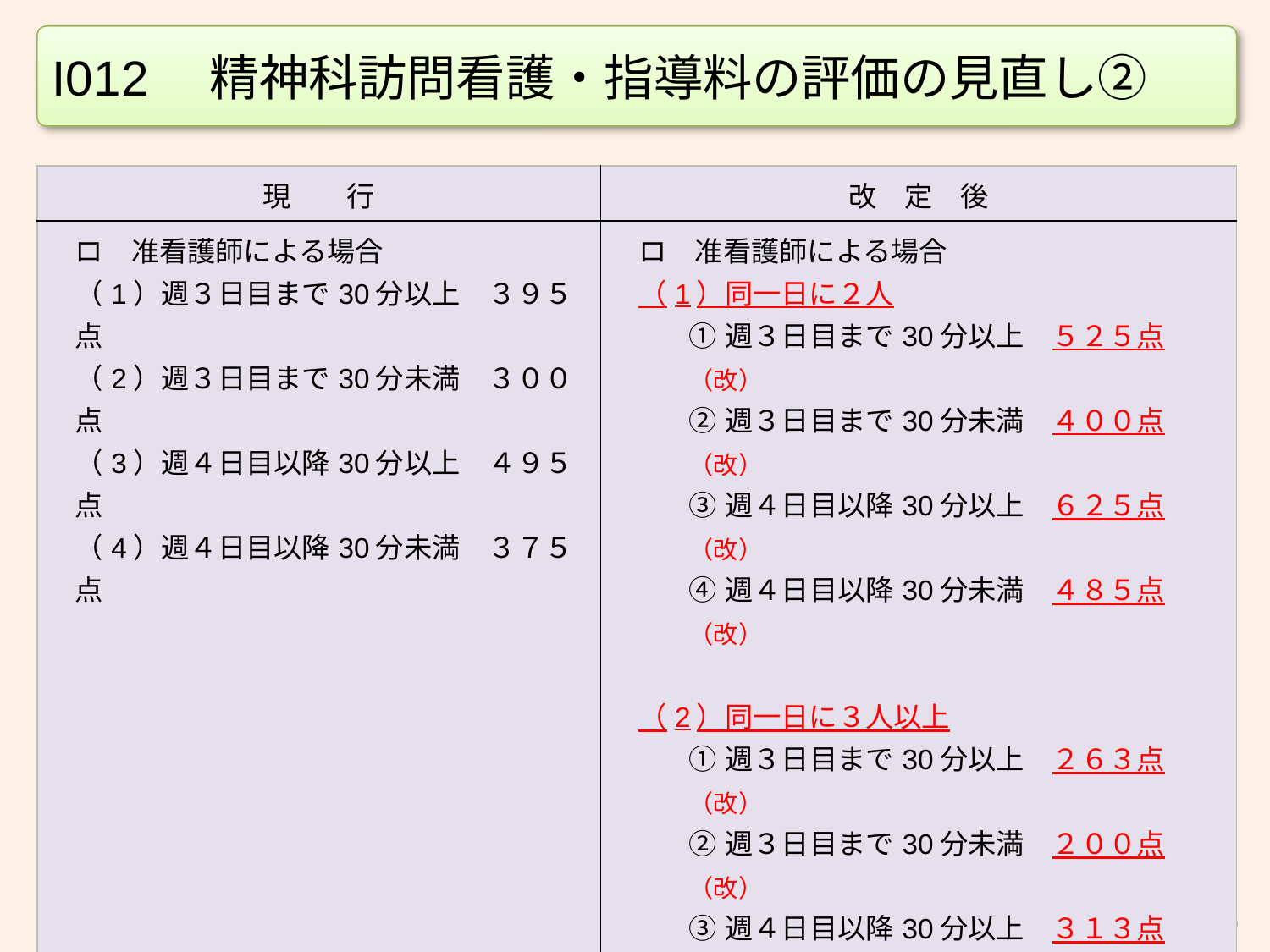

I012　精神科訪問看護・指導料の評価の見直し②
| 現　　行 | 改　定　後 |
| --- | --- |
| ロ　准看護師による場合 （1）週３日目まで30分以上　３９５点 （2）週３日目まで30分未満　３００点 （3）週４日目以降30分以上　４９５点 （4）週４日目以降30分未満　３７５点 | ロ　准看護師による場合 （1）同一日に２人 ①週３日目まで30分以上　５２５点（改） ②週３日目まで30分未満　４００点（改） ③週４日目以降30分以上　６２５点（改） ④週４日目以降30分未満　４８５点（改） （2）同一日に３人以上 ①週３日目まで30分以上　２６３点（改） ②週３日目まで30分未満　２００点（改） ③週４日目以降30分以上　３１３点（改） ④週４日目以降30分未満　２４３点（改） |
130